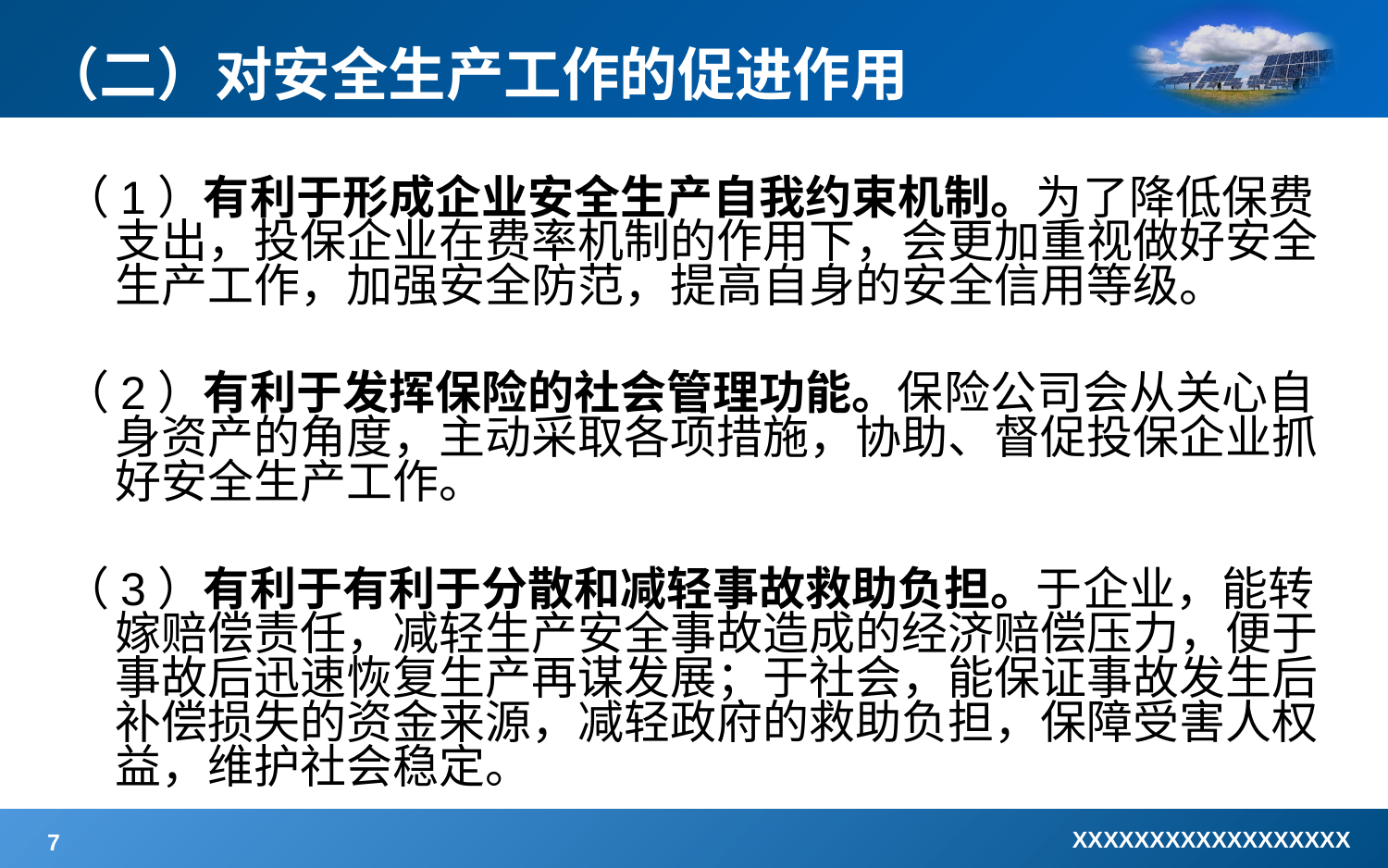

（二）对安全生产工作的促进作用
（1）有利于形成企业安全生产自我约束机制。为了降低保费支出，投保企业在费率机制的作用下，会更加重视做好安全生产工作，加强安全防范，提高自身的安全信用等级。

（2）有利于发挥保险的社会管理功能。保险公司会从关心自身资产的角度，主动采取各项措施，协助、督促投保企业抓好安全生产工作。

（3）有利于有利于分散和减轻事故救助负担。于企业，能转嫁赔偿责任，减轻生产安全事故造成的经济赔偿压力，便于事故后迅速恢复生产再谋发展；于社会，能保证事故发生后补偿损失的资金来源，减轻政府的救助负担，保障受害人权益，维护社会稳定。